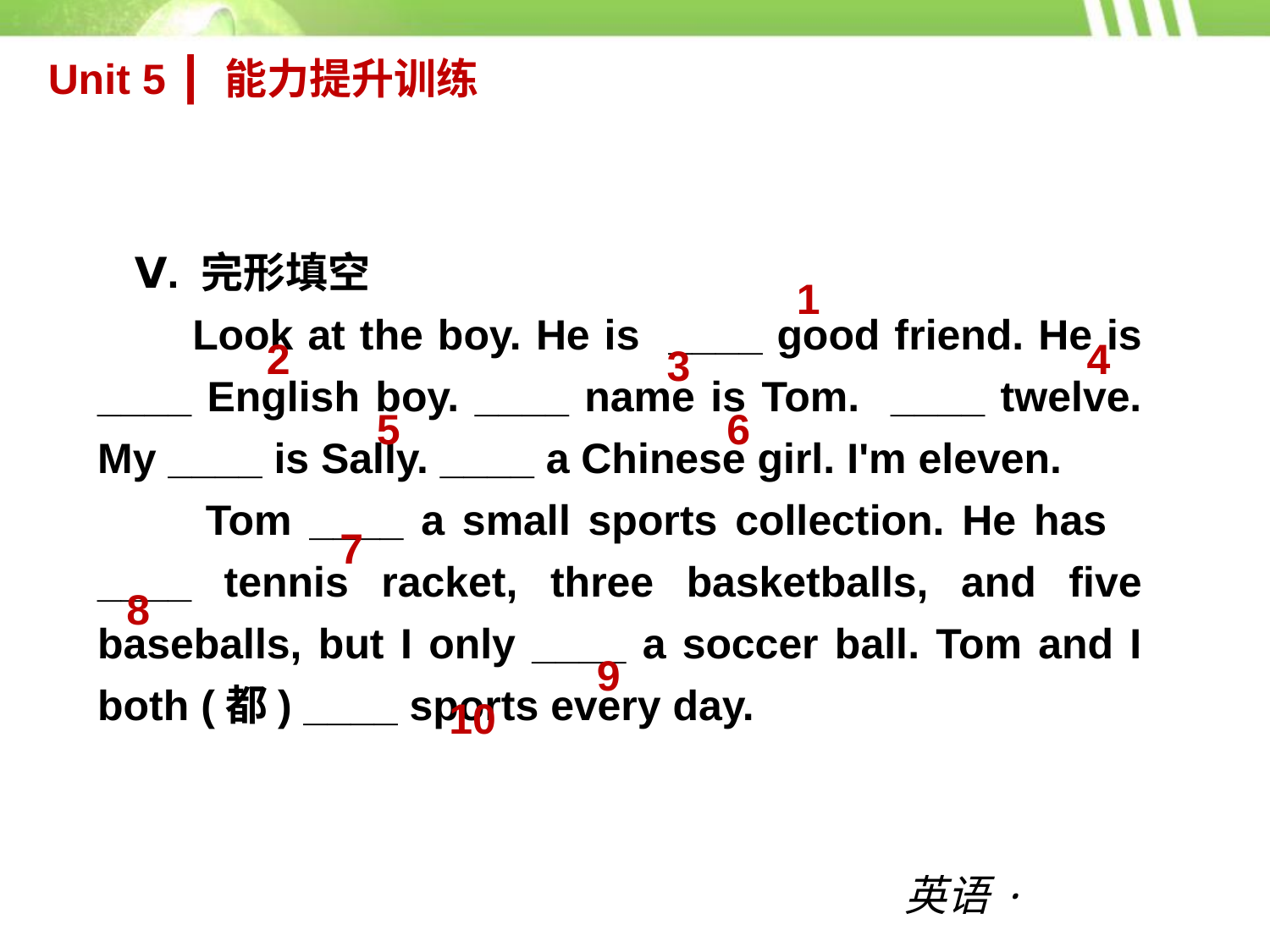

Unit 5 ┃ 能力提升训练
Ⅴ. 完形填空
    Look at the boy. He is  ____ good friend. He is ____ English boy. ____ name is Tom.  ____ twelve. My ____ is Sally. ____ a Chinese girl. I'm eleven.
    Tom ____ a small sports collection. He has   ____ tennis racket, three basketballs, and five baseballs, but I only ____ a soccer ball. Tom and I both (都) ____ sports every day.
1
2
4
3
5
6
7
8
9
10
英语·新课标（RJ）